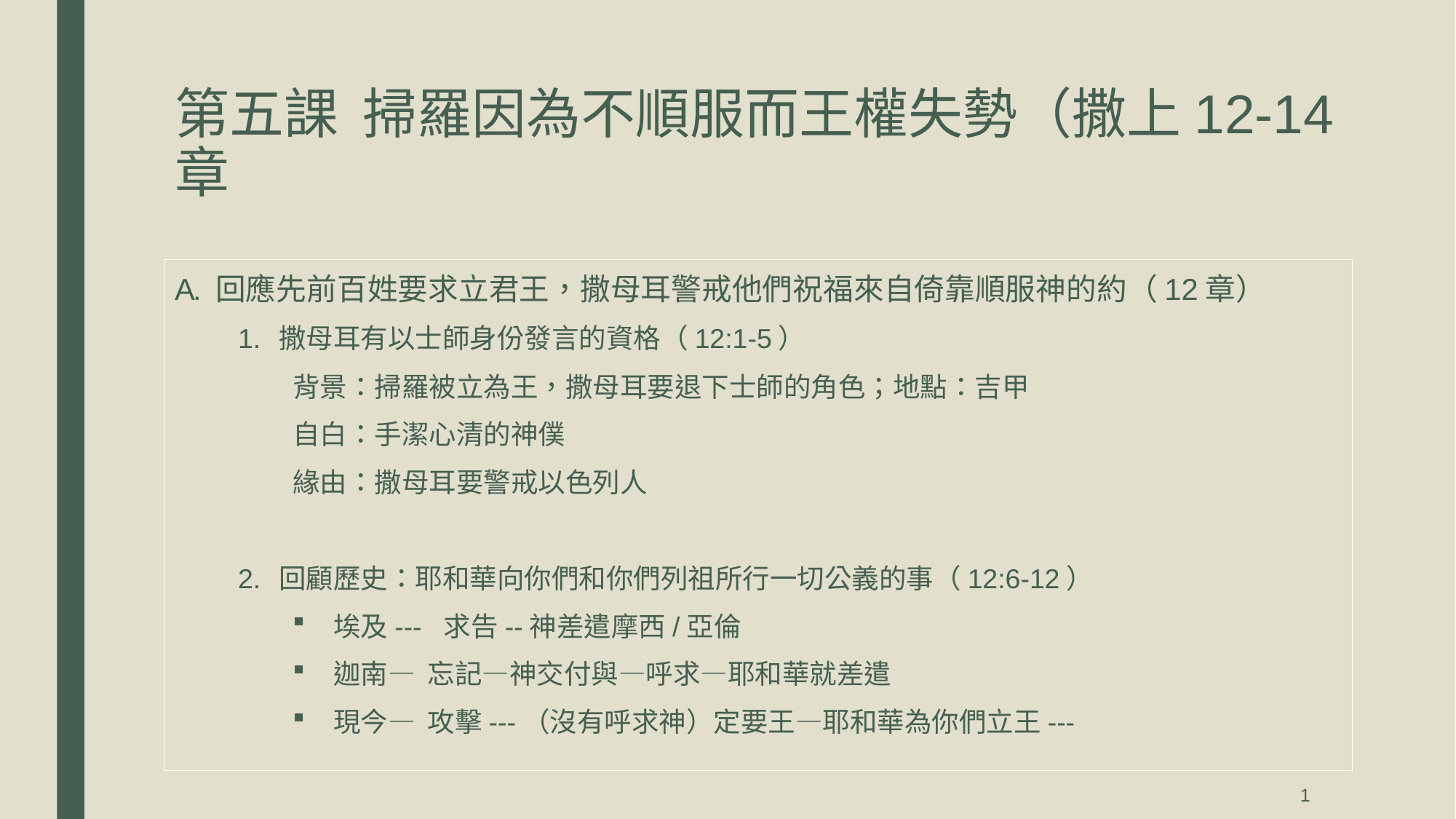

# 第五課  掃羅因為不順服而王權失勢（撒上12-14章
回應先前百姓要求立君王，撒母耳警戒他們祝福來自倚靠順服神的約（12章）
撒母耳有以士師身份發言的資格（12:1-5）
背景：掃羅被立為王，撒母耳要退下士師的角色；地點：吉甲
自白：手潔心清的神僕
緣由：撒母耳要警戒以色列人

回顧歷史：耶和華向你們和你們列祖所行一切公義的事（12:6-12）
埃及---  求告--神差遣摩西/亞倫
迦南—  忘記—神交付與—呼求—耶和華就差遣
現今—  攻擊---（沒有呼求神）定要王—耶和華為你們立王---
1